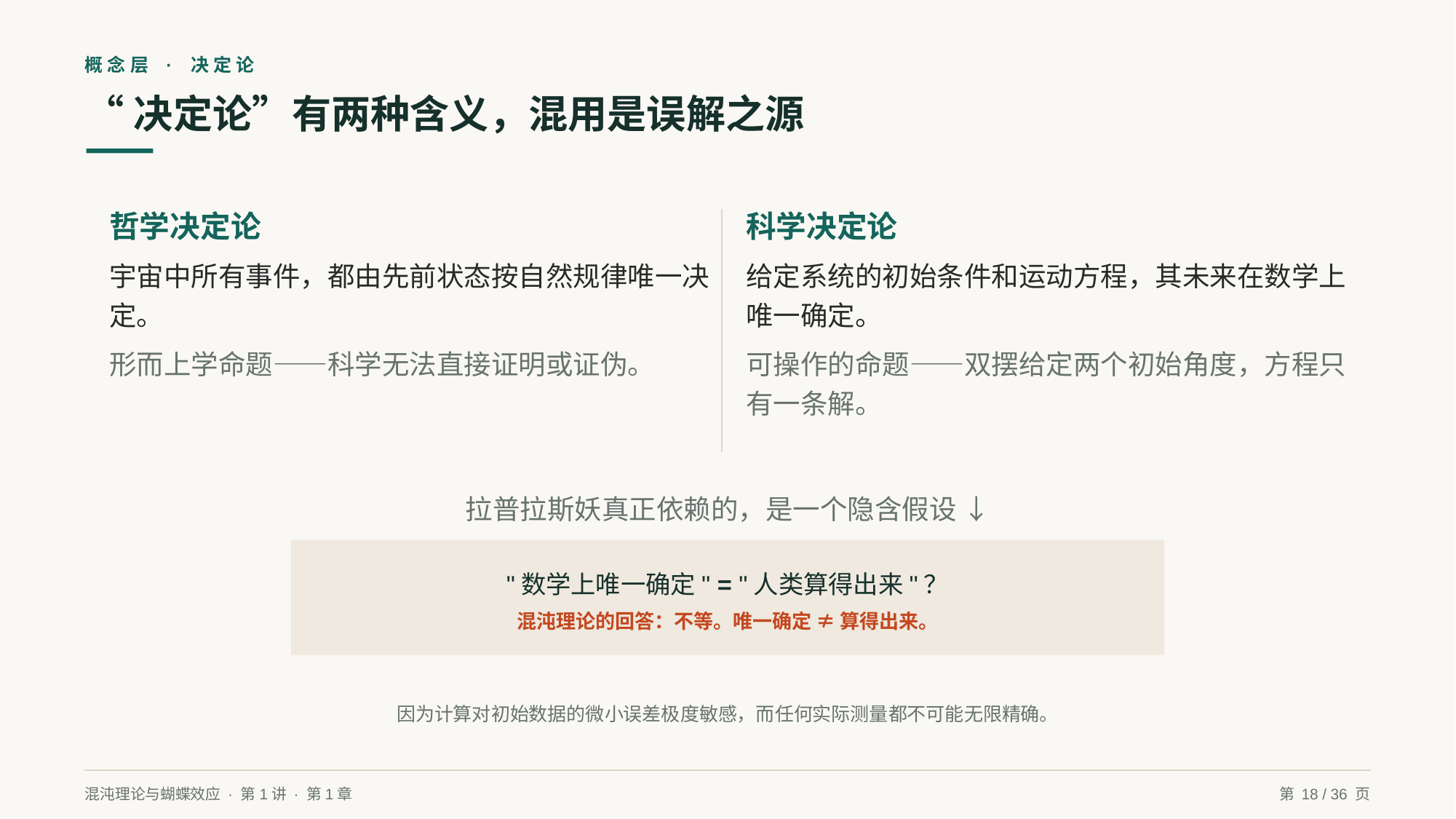

概念层 · 决定论
“决定论”有两种含义，混用是误解之源

哲学决定论
宇宙中所有事件，都由先前状态按自然规律唯一决定。
形而上学命题——科学无法直接证明或证伪。
科学决定论
给定系统的初始条件和运动方程，其未来在数学上唯一确定。
可操作的命题——双摆给定两个初始角度，方程只有一条解。

拉普拉斯妖真正依赖的，是一个隐含假设 ↓

"数学上唯一确定" = "人类算得出来"？
混沌理论的回答：不等。唯一确定 ≠ 算得出来。
因为计算对初始数据的微小误差极度敏感，而任何实际测量都不可能无限精确。

混沌理论与蝴蝶效应 · 第1讲 · 第1章
第 18 / 36 页